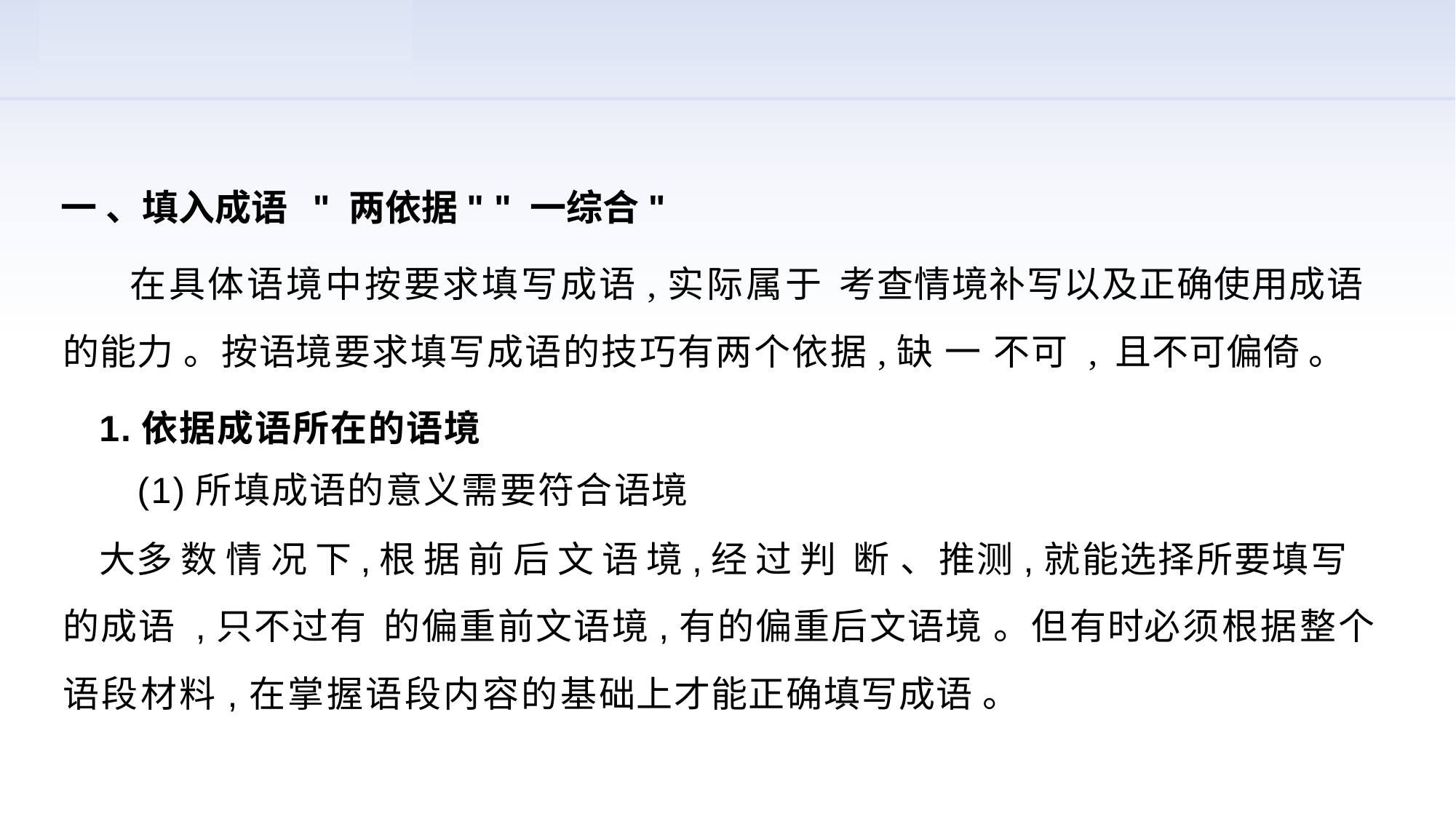

一 、填入成语  " 两依据" " 一综合"
  在具体语境中按要求填写成语,实际属于  考查情境补写以及正确使用成语的能力 。按语境要求填写成语的技巧有两个依据,缺 一 不可 , 且不可偏倚 。
1.依据成语所在的语境

(1)所填成语的意义需要符合语境
大多 数 情 况 下,根 据 前 后 文 语 境,经 过 判  断 、推测,就能选择所要填写的成语 ,只不过有  的偏重前文语境,有的偏重后文语境 。但有时必须根据整个语段材料,在掌握语段内容的基础上才能正确填写成语 。